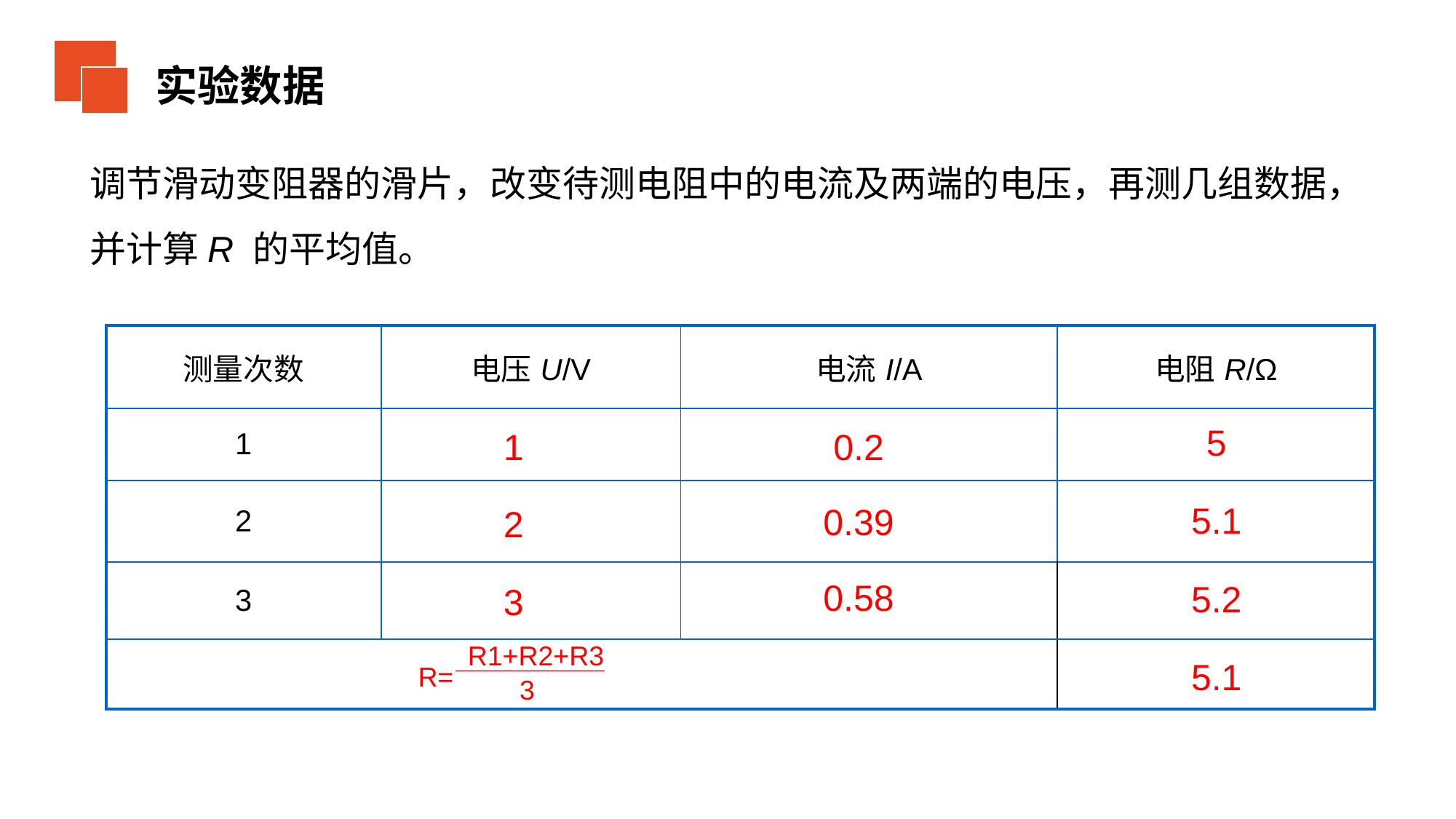

实验数据
调节滑动变阻器的滑片，改变待测电阻中的电流及两端的电压，再测几组数据，并计算R 的平均值。
| 测量次数 | 电压U/V | 电流I/A | 电阻R/Ω |
| --- | --- | --- | --- |
| 1 |  |  |  |
| 2 |  |  |  |
| 3 |  |  |  |
|  |  |  |  |
5
1
0.2
5.1
0.39
2
0.58
5.2
3
R1+R2+R3
R=
3

5.1